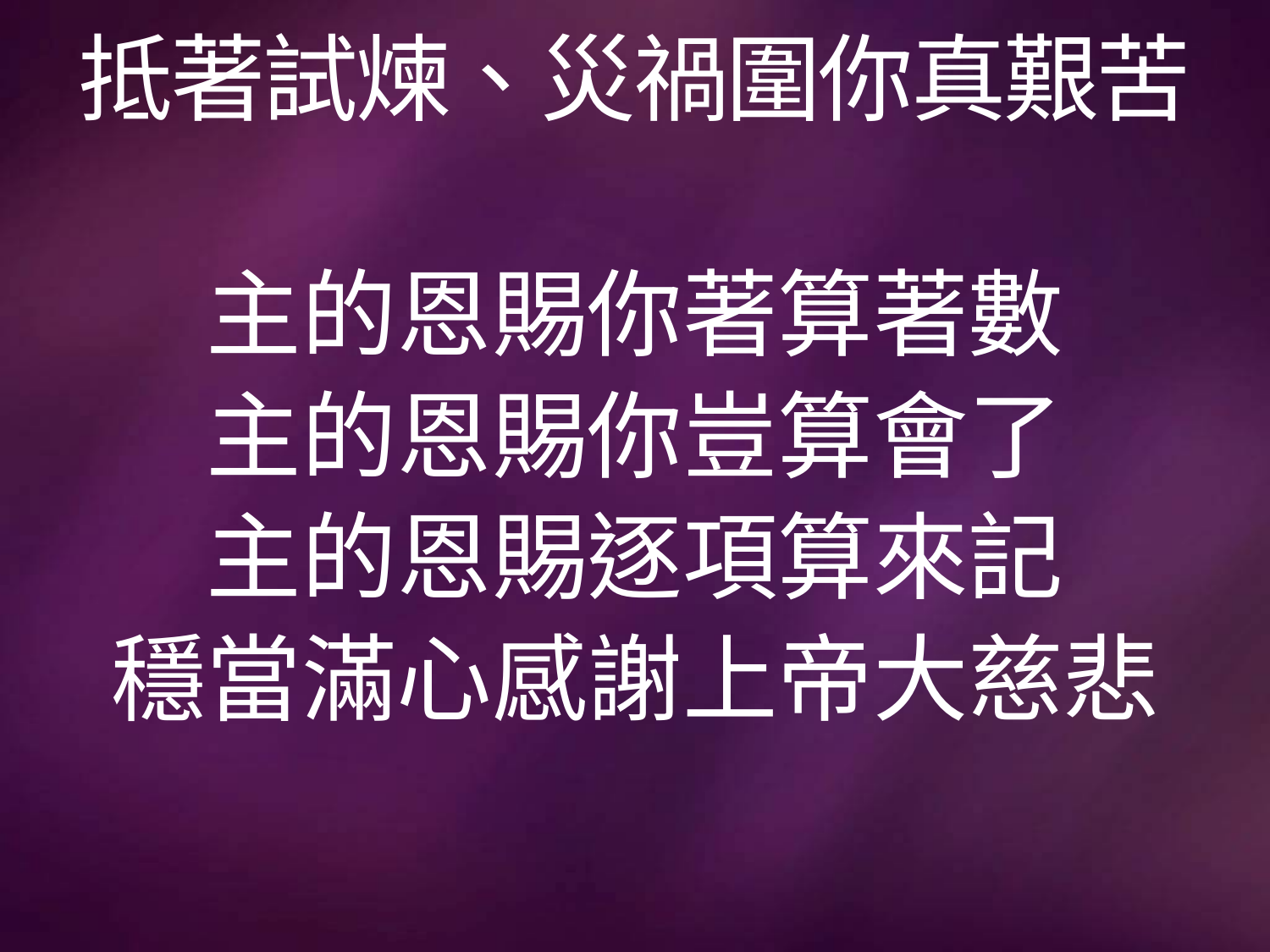

# 抵著試煉、災禍圍你真艱苦
主的恩賜你著算著數
主的恩賜你豈算會了
主的恩賜逐項算來記
穩當滿心感謝上帝大慈悲